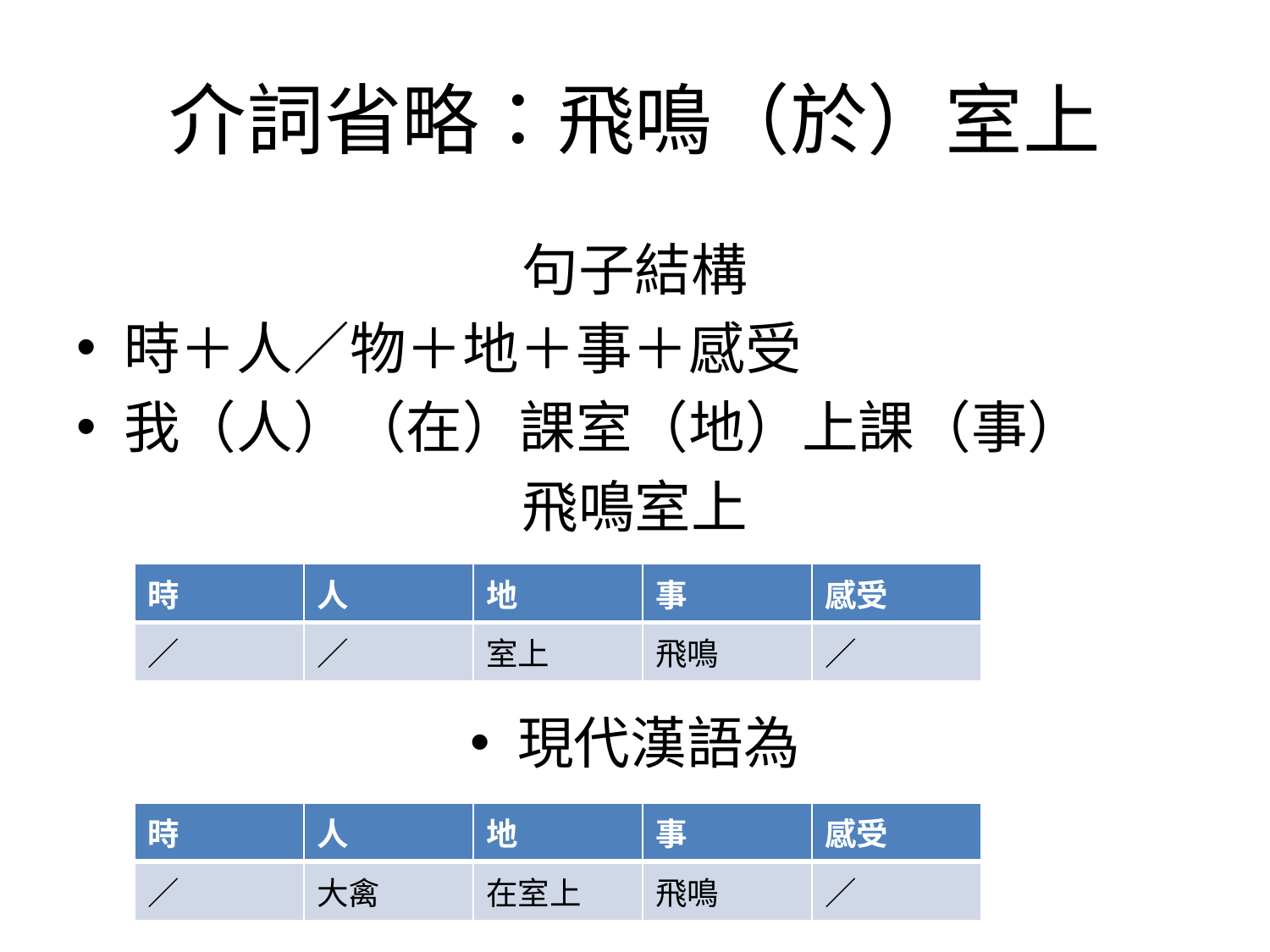

# 介詞省略：飛鳴（於）室上
句子結構
時＋人／物＋地＋事＋感受
我（人）（在）課室（地）上課（事）
飛鳴室上

現代漢語為
| 時 | 人 | 地 | 事 | 感受 |
| --- | --- | --- | --- | --- |
| ／ | ／ | 室上 | 飛鳴 | ／ |
| 時 | 人 | 地 | 事 | 感受 |
| --- | --- | --- | --- | --- |
| ／ | 大禽 | 在室上 | 飛鳴 | ／ |